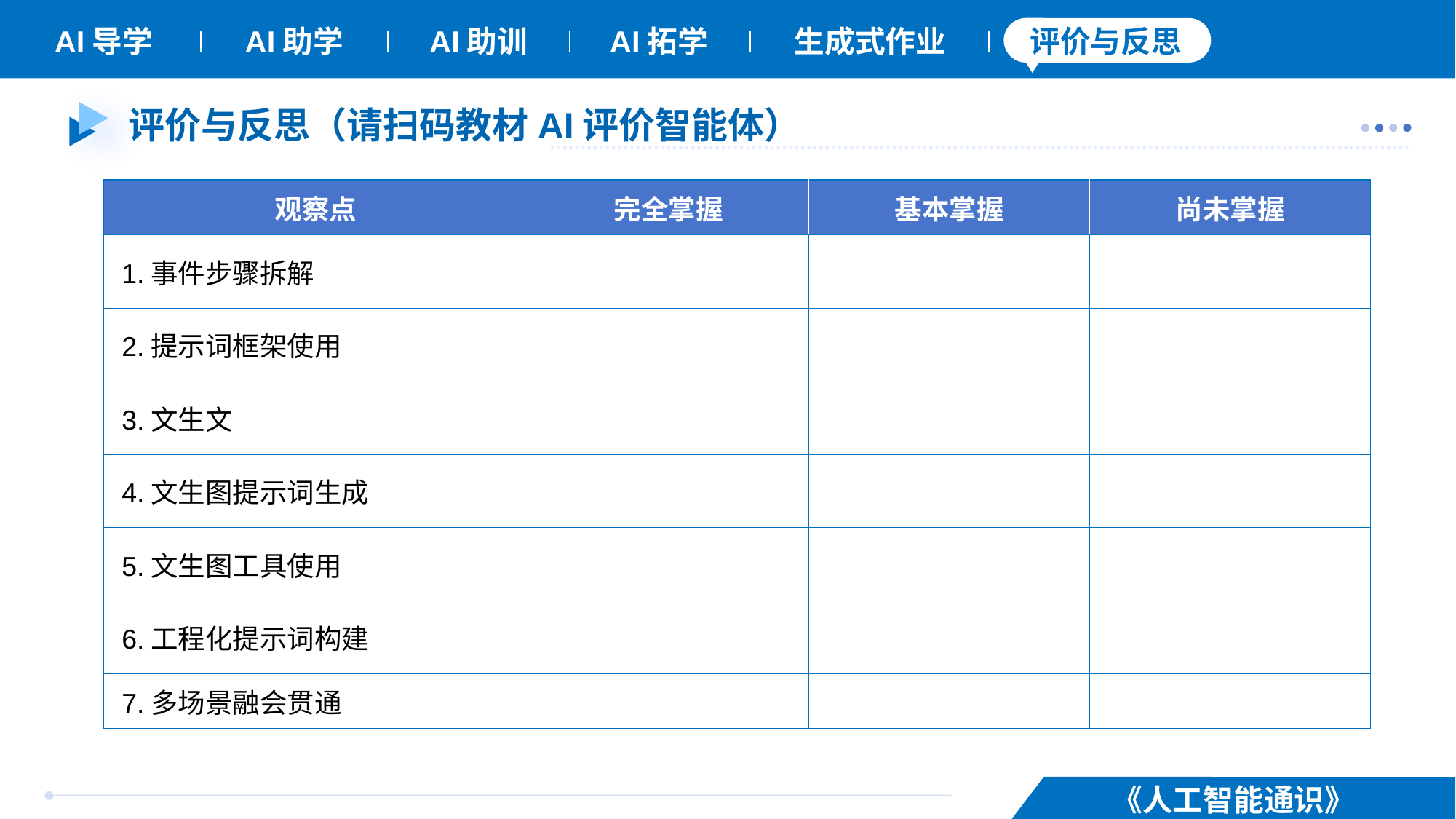

# 评价与反思（请扫码教材AI评价智能体）
| 观察点 | 完全掌握 | 基本掌握 | 尚未掌握 |
| --- | --- | --- | --- |
| 1.事件步骤拆解 |  |  |  |
| 2.提示词框架使用 |  |  |  |
| 3.文生文 |  |  |  |
| 4.文生图提示词生成 |  |  |  |
| 5.文生图工具使用 |  |  |  |
| 6.工程化提示词构建 |  |  |  |
| 7.多场景融会贯通 |  |  |  |